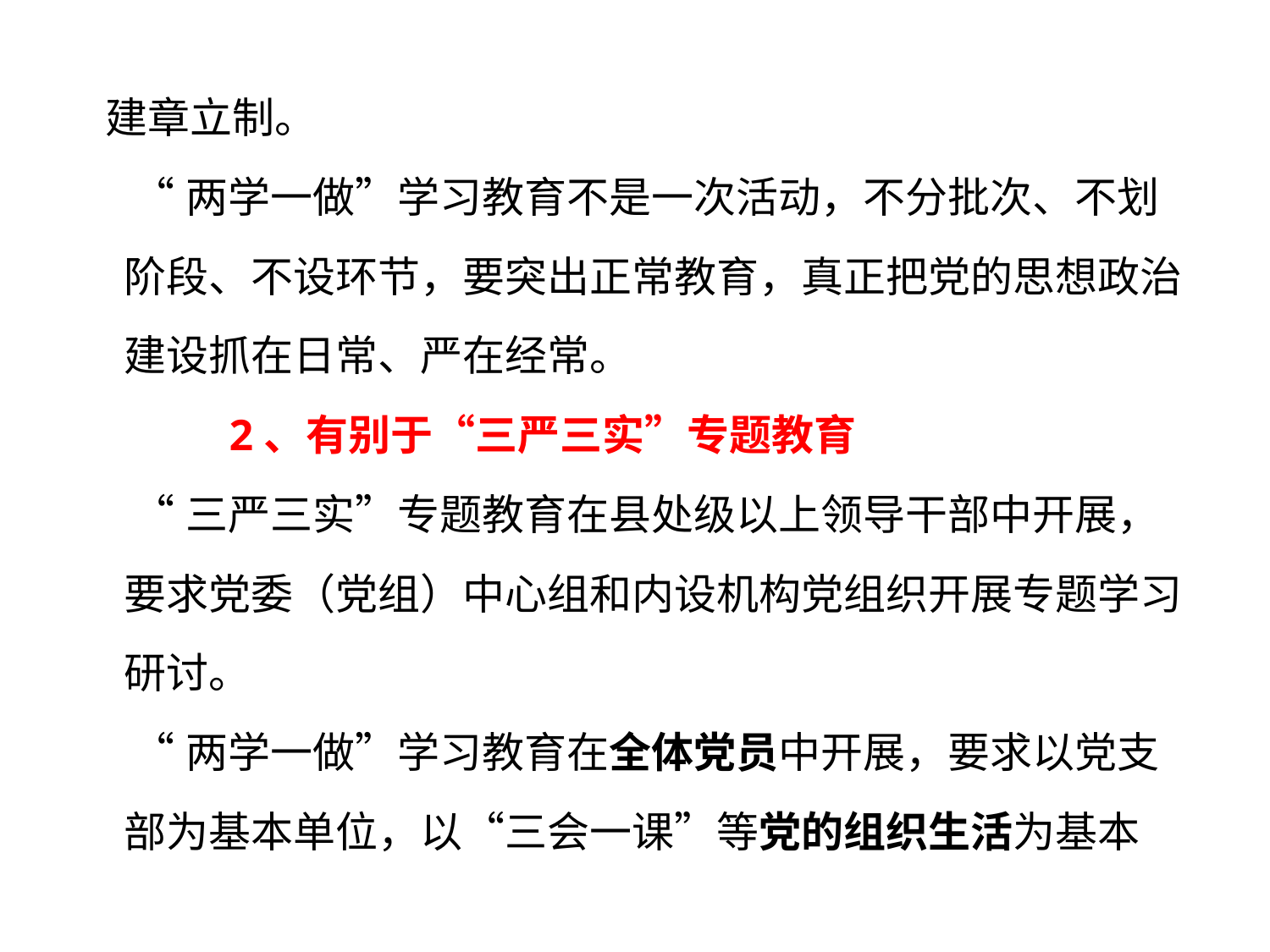

建章立制。
      “两学一做”学习教育不是一次活动，不分批次、不划阶段、不设环节，要突出正常教育，真正把党的思想政治建设抓在日常、严在经常。
      2、有别于“三严三实”专题教育
      “三严三实”专题教育在县处级以上领导干部中开展，要求党委（党组）中心组和内设机构党组织开展专题学习研讨。
      “两学一做”学习教育在全体党员中开展，要求以党支部为基本单位，以“三会一课”等党的组织生活为基本